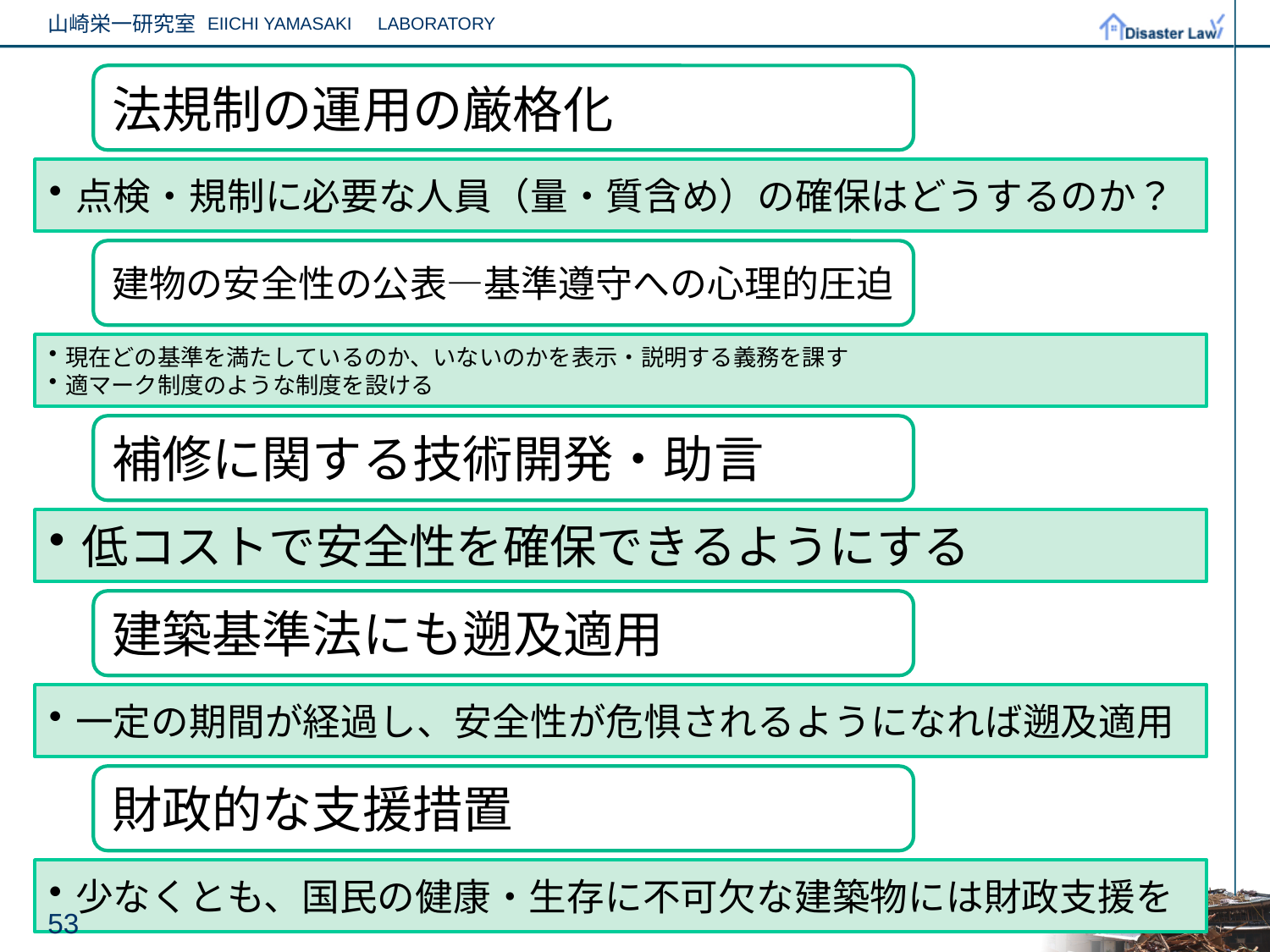

建物の安全性の公表―基準遵守への心理的圧迫
現在どの基準を満たしているのか、いないのかを表示・説明する義務を課す
建築基準法にも遡及適用
補修に関する技術開発・助言
法規制の運用の厳格化
少なくとも、国民の健康・生存に不可欠な建築物には財政支援を
点検・規制に必要な人員（量・質含め）の確保はどうするのか？
一定の期間が経過し、安全性が危惧されるようになれば遡及適用
財政的な支援措置
低コストで安全性を確保できるようにする
適マーク制度のような制度を設ける
53